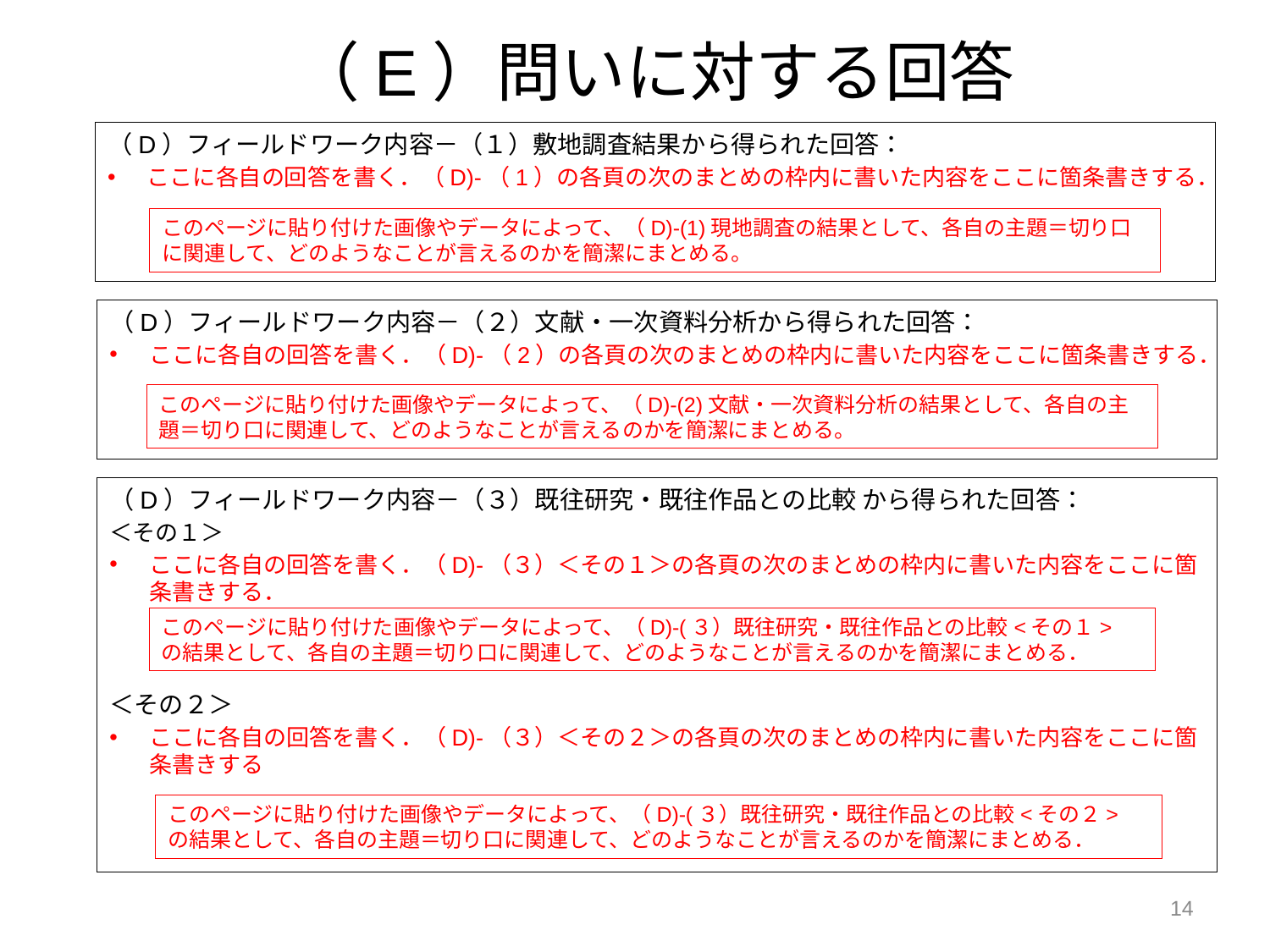

# （E）問いに対する回答
（D）フィールドワーク内容－（１）敷地調査結果から得られた回答：
ここに各自の回答を書く．（D)-（1）の各頁の次のまとめの枠内に書いた内容をここに箇条書きする．
このページに貼り付けた画像やデータによって、（D)-(1)現地調査の結果として、各自の主題＝切り口に関連して、どのようなことが言えるのかを簡潔にまとめる。
（D）フィールドワーク内容－（２）文献・一次資料分析から得られた回答：
ここに各自の回答を書く．（D)-（2）の各頁の次のまとめの枠内に書いた内容をここに箇条書きする．

このページに貼り付けた画像やデータによって、（D)-(2)文献・一次資料分析の結果として、各自の主題＝切り口に関連して、どのようなことが言えるのかを簡潔にまとめる。
（D）フィールドワーク内容－（３）既往研究・既往作品との比較 から得られた回答：
＜その１＞
ここに各自の回答を書く．（D)-（３）＜その１＞の各頁の次のまとめの枠内に書いた内容をここに箇条書きする．

＜その２＞
ここに各自の回答を書く．（D)-（３）＜その２＞の各頁の次のまとめの枠内に書いた内容をここに箇条書きする

このページに貼り付けた画像やデータによって、（D)-(３）既往研究・既往作品との比較<その１>
の結果として、各自の主題＝切り口に関連して、どのようなことが言えるのかを簡潔にまとめる．
このページに貼り付けた画像やデータによって、（D)-(３）既往研究・既往作品との比較<その２>
の結果として、各自の主題＝切り口に関連して、どのようなことが言えるのかを簡潔にまとめる．
14
「問い」と「回答」がきっちり対応しているように

回答を導く過程（問いに対する回答の証拠）が、これまで示してきたフィールドワークの内容になる

主題から抽出された問題点について、
「HOW？」（どのように？いかにして？）という（Ｃ）「問い」に回答すること

フィールドワーク・レポート（テーマ・主題をもち、対象に独自の視点から切り込み、問題点を抽出して、それに回答することで、対象のある断面を明らかにする作業 ）は、単なる現場レポート（事実の羅列）やポエム（私はこう感じました云々という単なる観想・感想）と違うことを意識すること